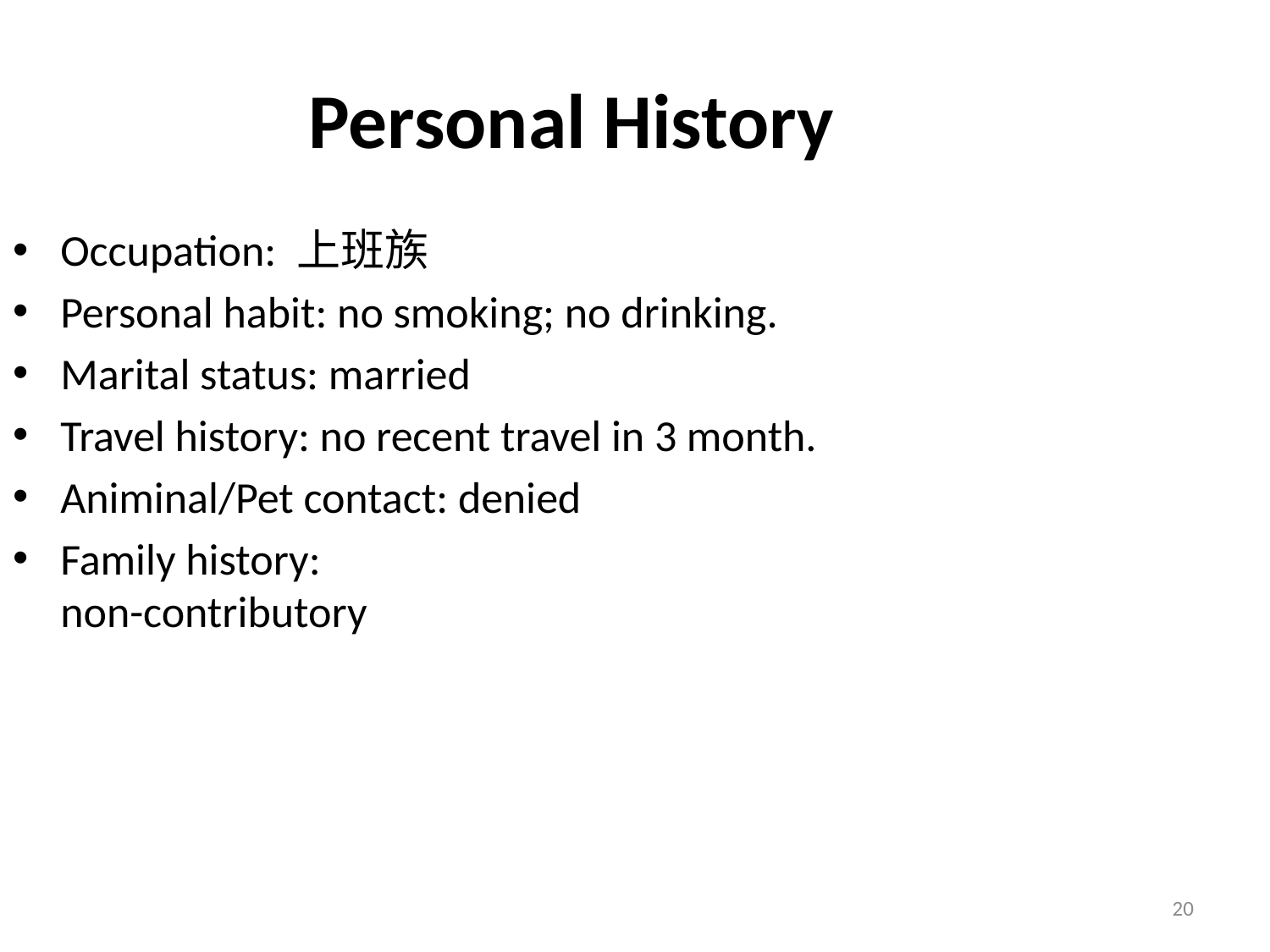

Personal History
Occupation: 上班族
Personal habit: no smoking; no drinking.
Marital status: married
Travel history: no recent travel in 3 month.
Animinal/Pet contact: denied
Family history:
non-contributory

20